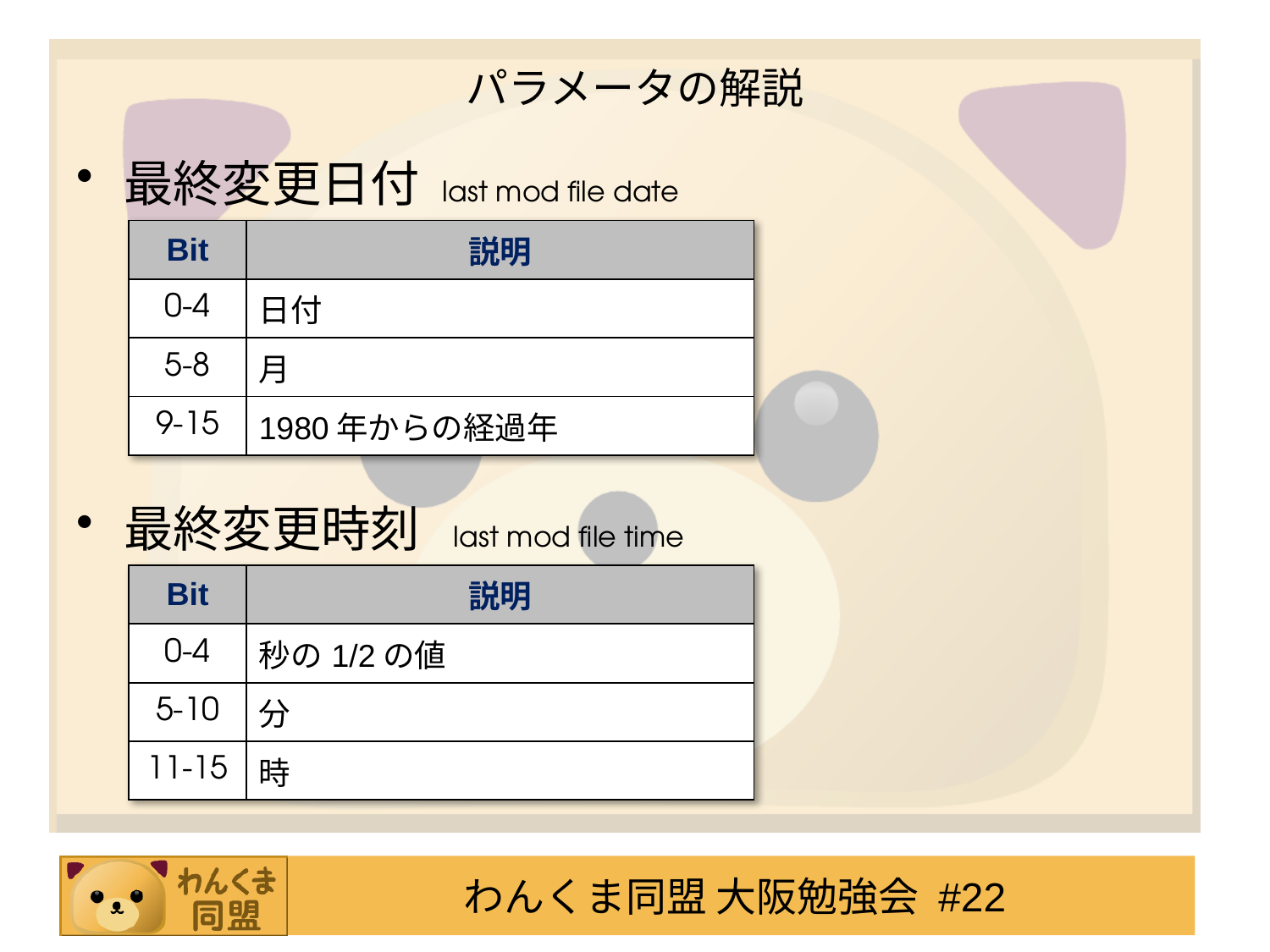

# パラメータの解説
最終変更日付 last mod file date

最終変更時刻  last mod file time
| Bit | 説明 |
| --- | --- |
| 0-4 | 日付 |
| 5-8 | 月 |
| 9-15 | 1980年からの経過年 |
| Bit | 説明 |
| --- | --- |
| 0-4 | 秒の1/2の値 |
| 5-10 | 分 |
| 11-15 | 時 |